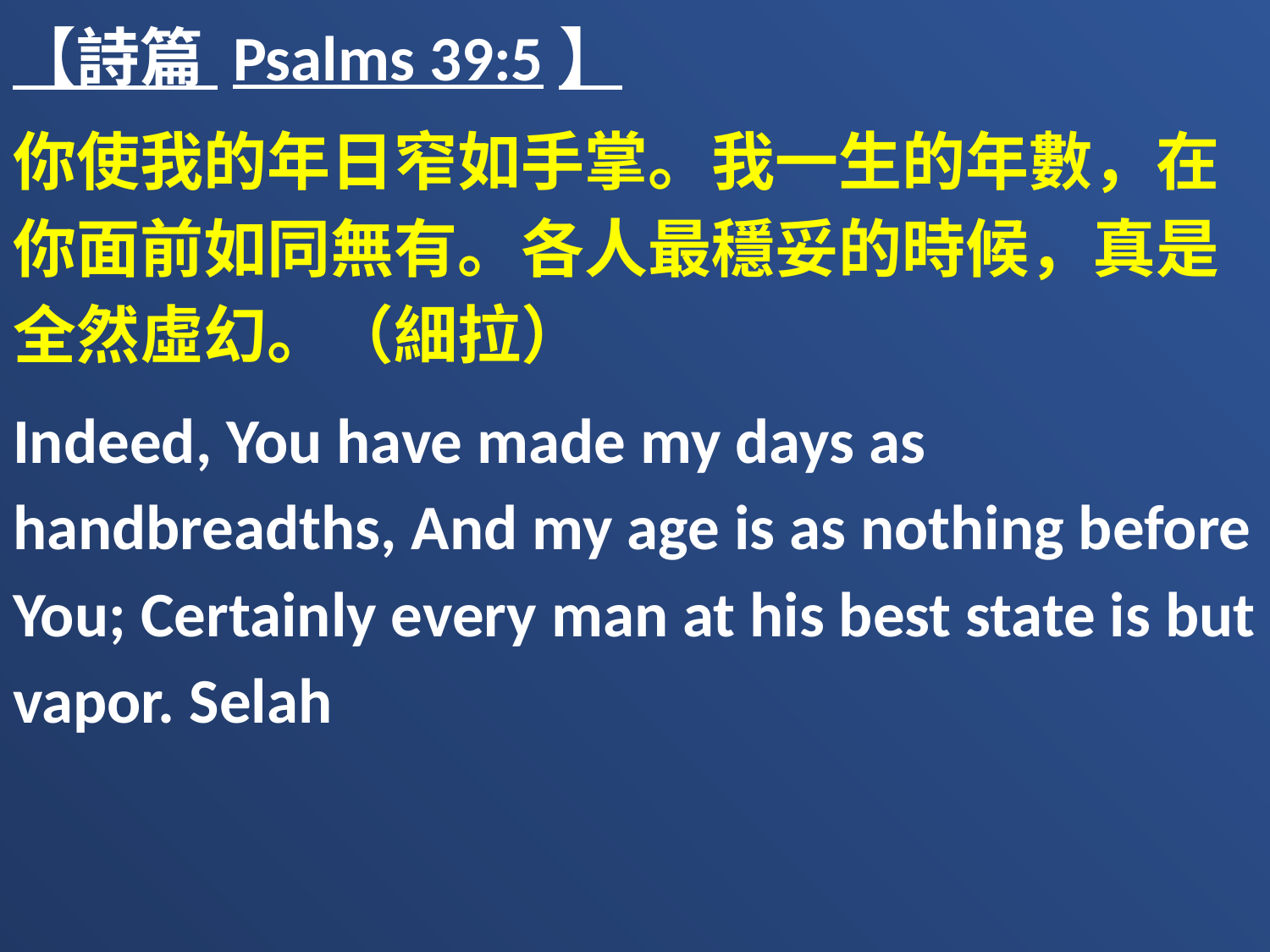

【詩篇 Psalms 39:5】
你使我的年日窄如手掌。我一生的年數，在你面前如同無有。各人最穩妥的時候，真是全然虛幻。（細拉）
Indeed, You have made my days as handbreadths, And my age is as nothing before You; Certainly every man at his best state is but vapor. Selah